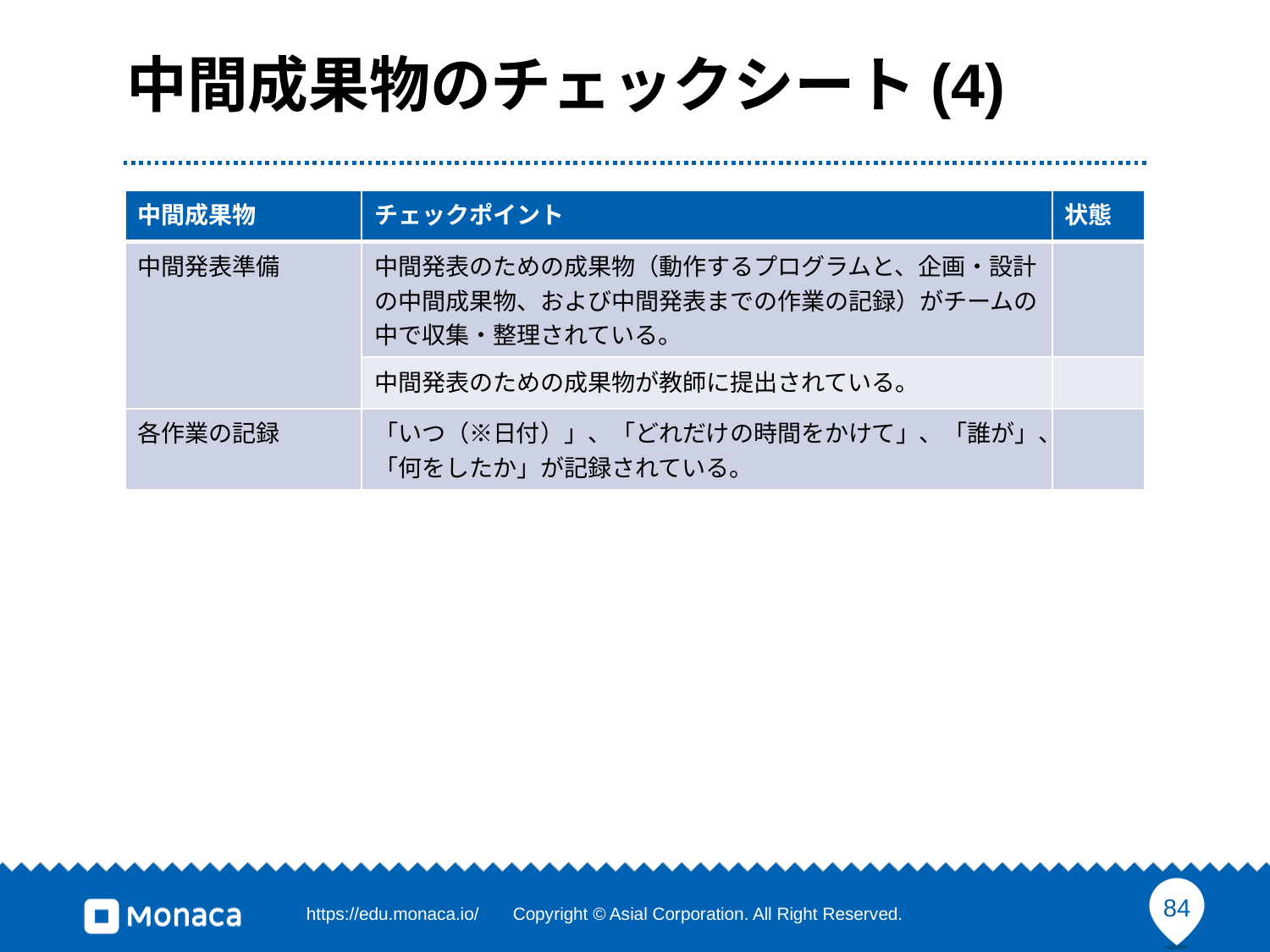

# 中間成果物のチェックシート(4)
| 中間成果物 | チェックポイント | 状態 |
| --- | --- | --- |
| 中間発表準備 | 中間発表のための成果物（動作するプログラムと、企画・設計の中間成果物、および中間発表までの作業の記録）がチームの中で収集・整理されている。 |  |
|  | 中間発表のための成果物が教師に提出されている。 |  |
| 各作業の記録 | 「いつ（※日付）」、「どれだけの時間をかけて」、「誰が」、「何をしたか」が記録されている。 |  |